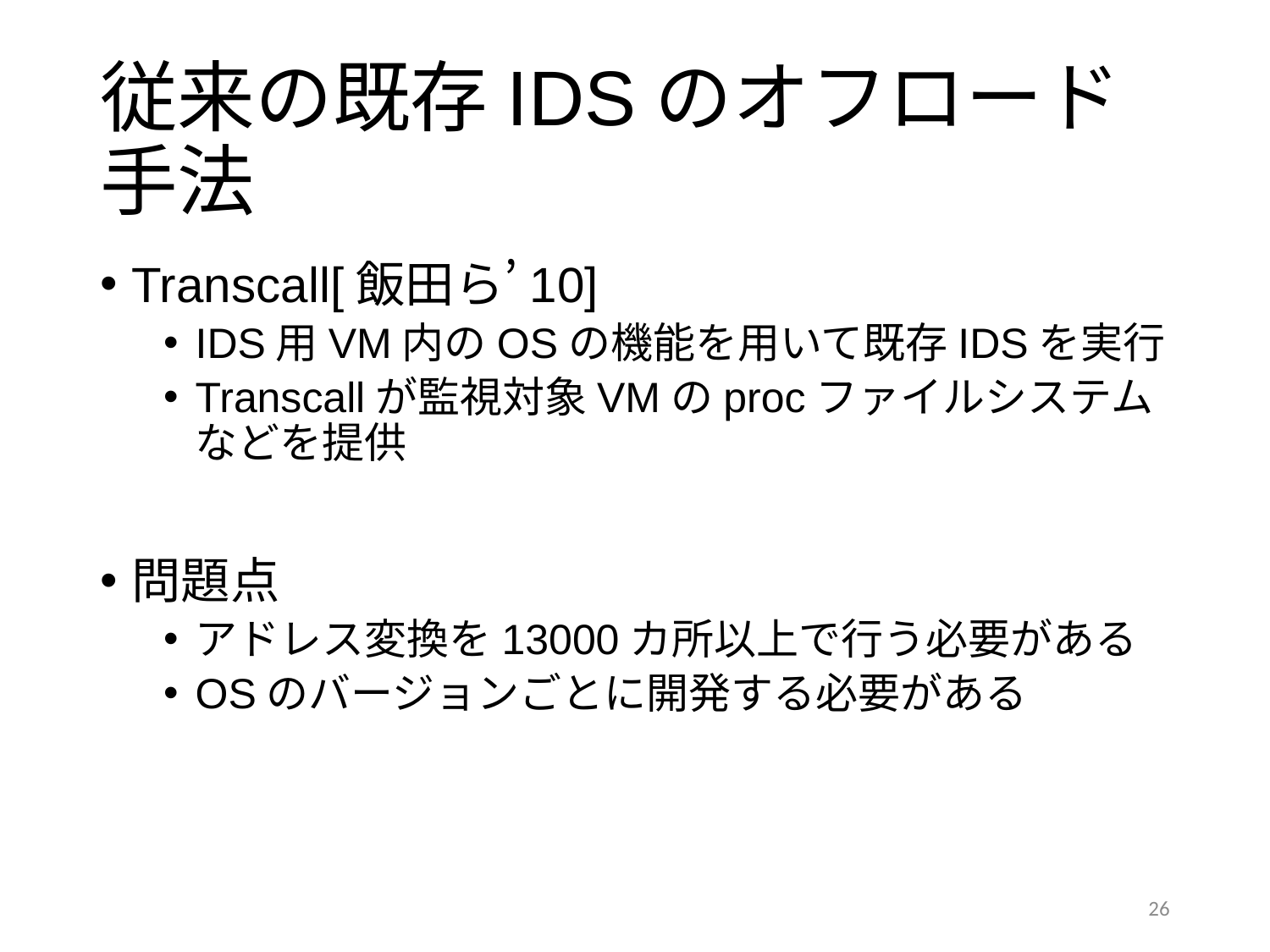

# 従来の既存IDSのオフロード手法
Transcall[飯田ら’10]
IDS用VM内のOSの機能を用いて既存IDSを実行
Transcallが監視対象VMのprocファイルシステムなどを提供

問題点
アドレス変換を13000カ所以上で行う必要がある
OSのバージョンごとに開発する必要がある
26